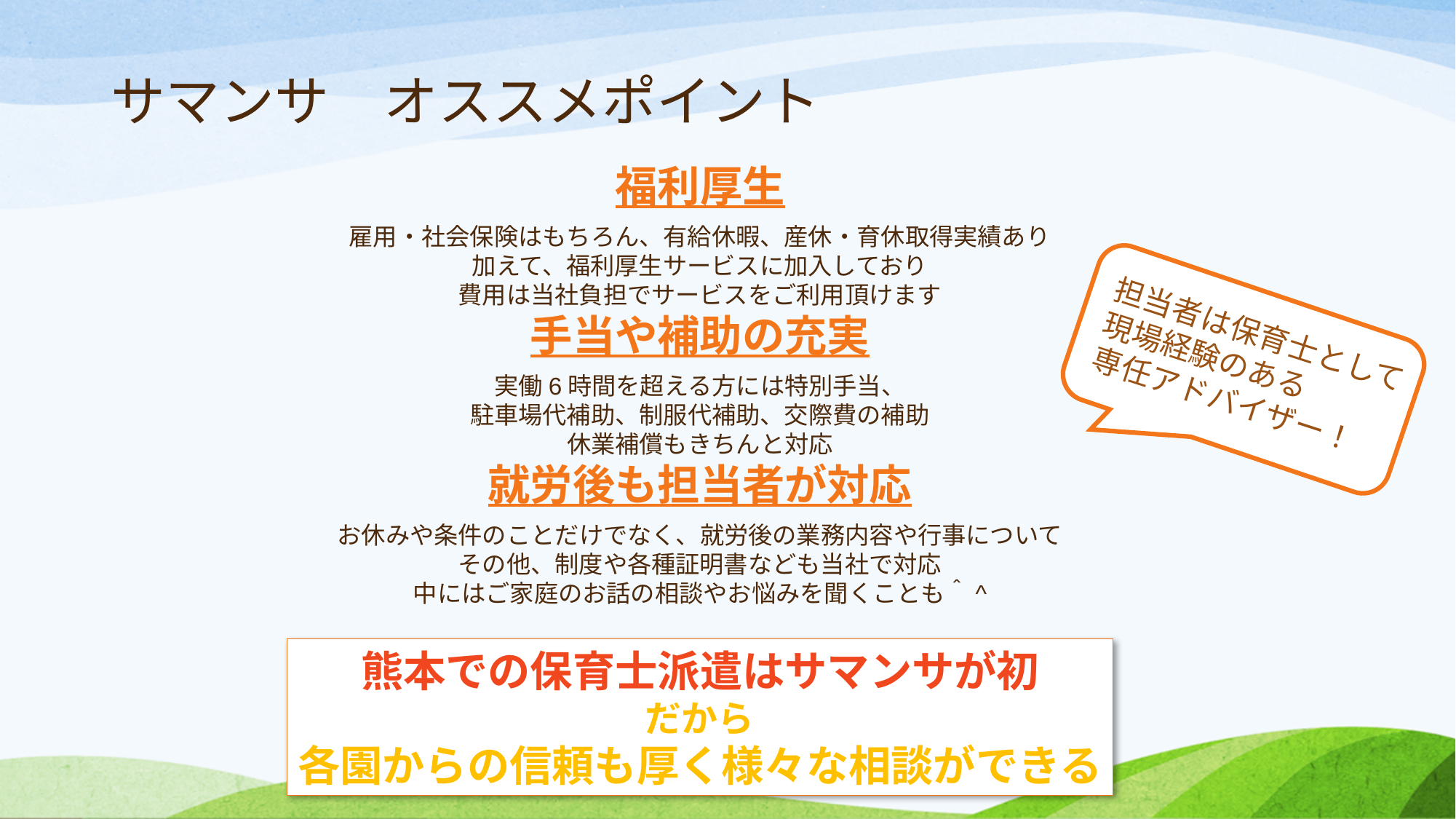

# サマンサ　オススメポイント
福利厚生

雇用・社会保険はもちろん、有給休暇、産休・育休取得実績あり
加えて、福利厚生サービスに加入しており
費用は当社負担でサービスをご利用頂けます
手当や補助の充実

実働6時間を超える方には特別手当、
駐車場代補助、制服代補助、交際費の補助
休業補償もきちんと対応
就労後も担当者が対応

お休みや条件のことだけでなく、就労後の業務内容や行事について
その他、制度や各種証明書なども当社で対応
中にはご家庭のお話の相談やお悩みを聞くことも＾^

担当者は保育士として
現場経験のある
専任アドバイザー！
熊本での保育士派遣はサマンサが初
だから
各園からの信頼も厚く様々な相談ができる